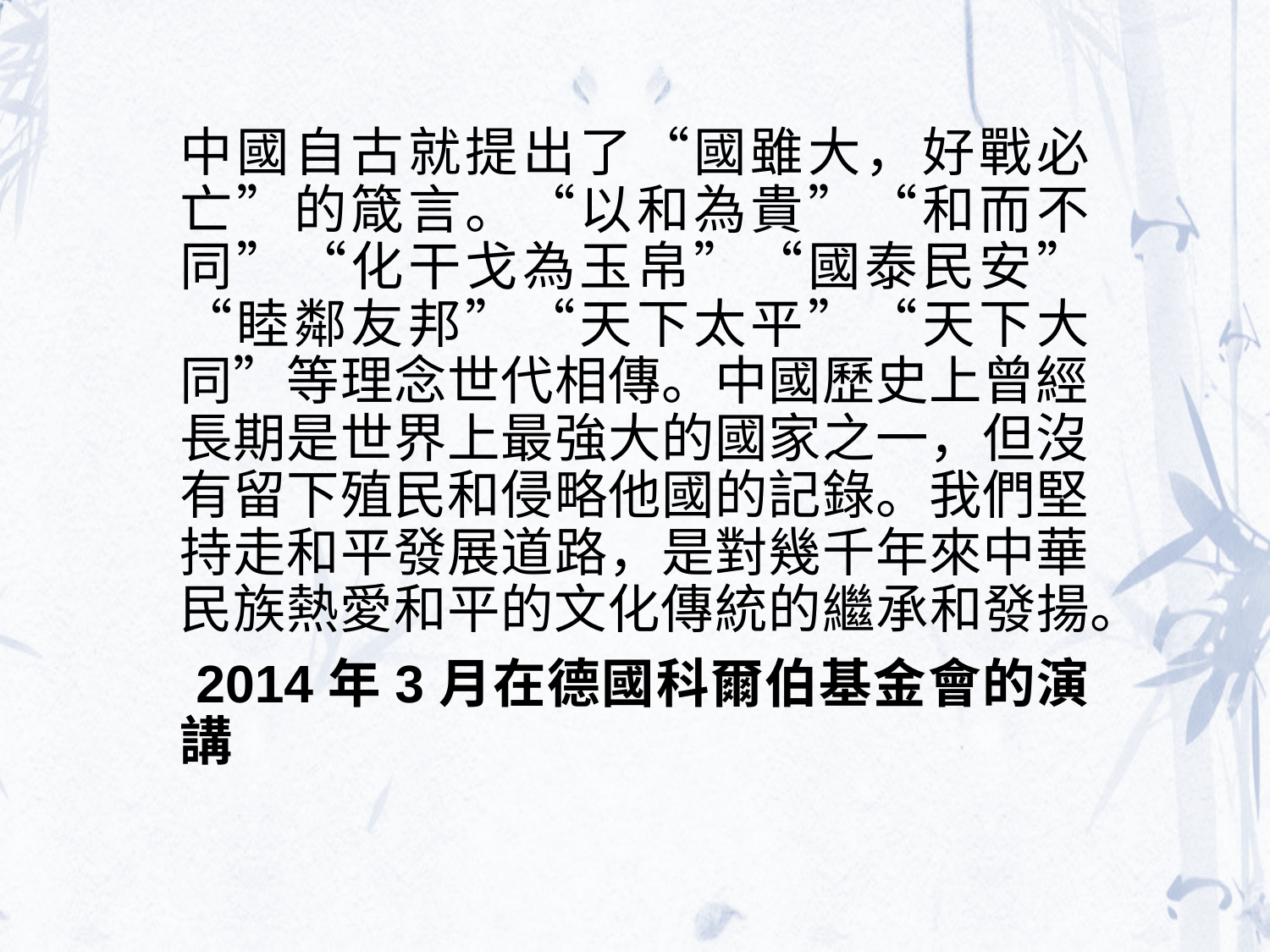

中國自古就提出了“國雖大，好戰必亡”的箴言。“以和為貴”“和而不同”“化干戈為玉帛”“國泰民安”“睦鄰友邦”“天下太平”“天下大同”等理念世代相傳。中國歷史上曾經長期是世界上最強大的國家之一，但沒有留下殖民和侵略他國的記錄。我們堅持走和平發展道路，是對幾千年來中華民族熱愛和平的文化傳統的繼承和發揚。
 2014年3月在德國科爾伯基金會的演講